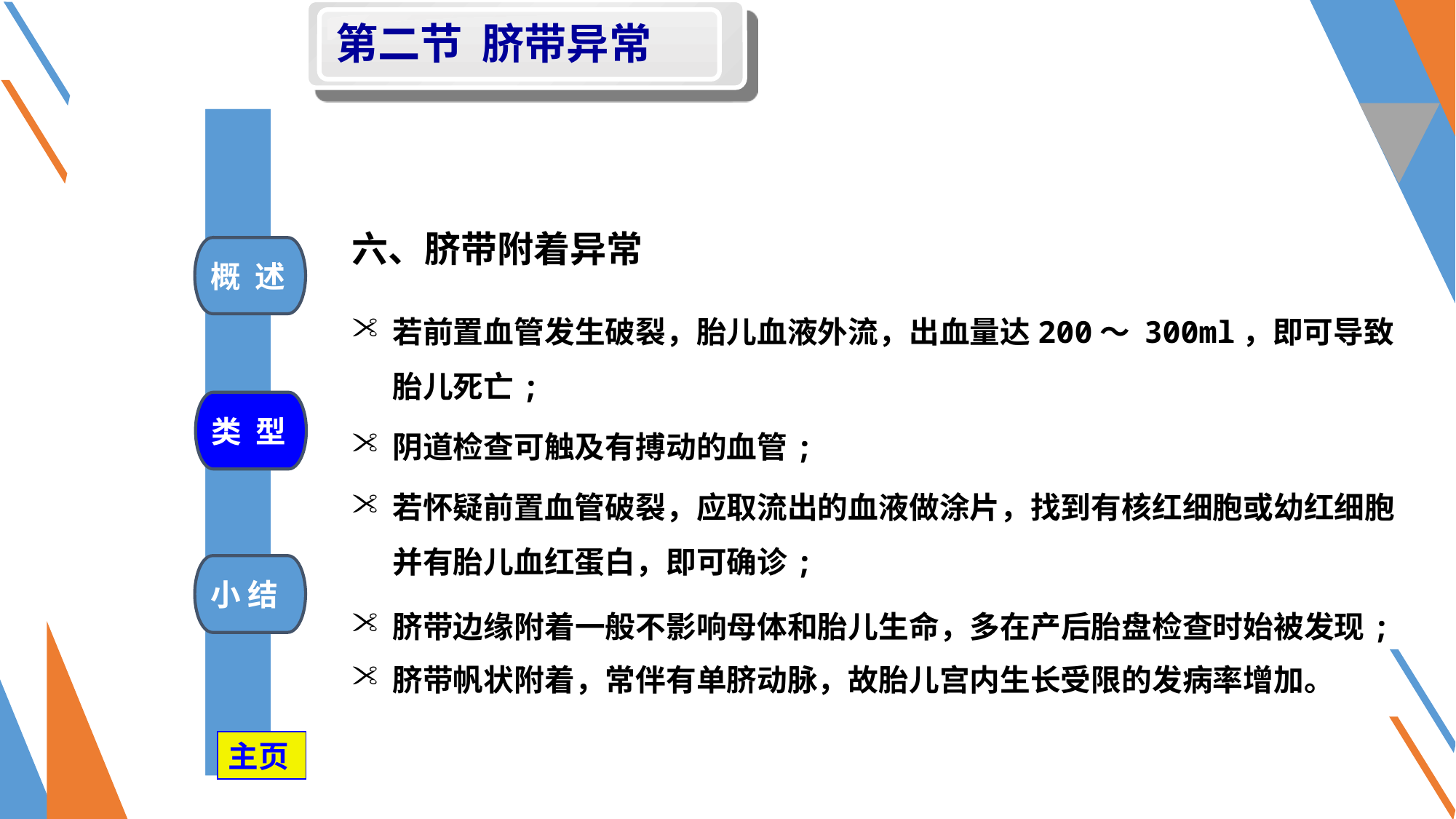

第二节  脐带异常

六、脐带附着异常
概  述
若前置血管发生破裂，胎儿血液外流，出血量达200～ 300ml，即可导致胎儿死亡;
阴道检查可触及有搏动的血管;
若怀疑前置血管破裂，应取流出的血液做涂片，找到有核红细胞或幼红细胞并有胎儿血红蛋白，即可确诊;
脐带边缘附着一般不影响母体和胎儿生命，多在产后胎盘检查时始被发现;
脐带帆状附着，常伴有单脐动脉，故胎儿宫内生长受限的发病率增加。

类  型
小 结
主页